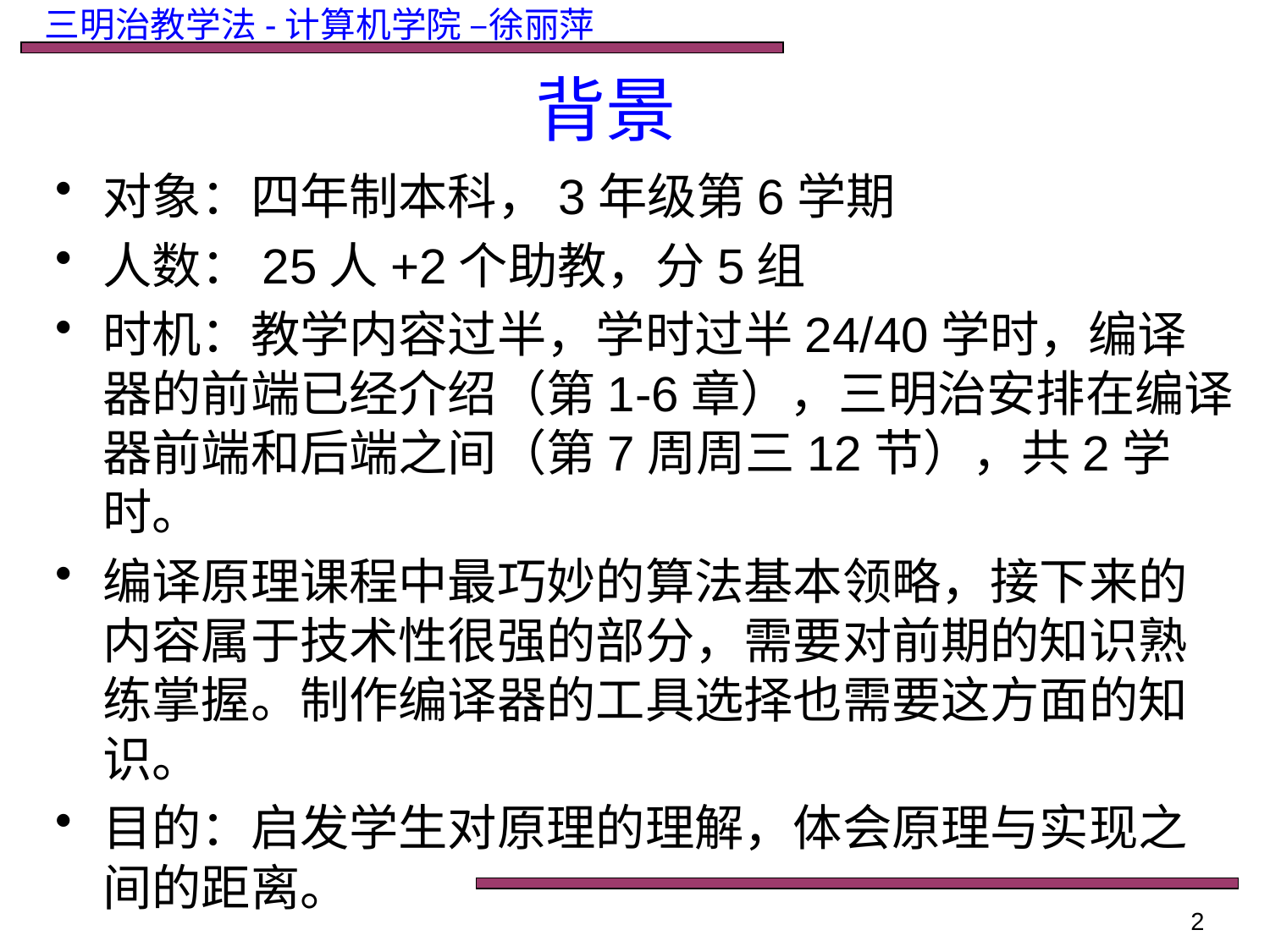

背景

对象：四年制本科，3年级第6学期
人数：25人+2个助教，分5组
时机：教学内容过半，学时过半24/40学时，编译器的前端已经介绍（第1-6章），三明治安排在编译器前端和后端之间（第7周周三12节），共2学时。
编译原理课程中最巧妙的算法基本领略，接下来的内容属于技术性很强的部分，需要对前期的知识熟练掌握。制作编译器的工具选择也需要这方面的知识。
目的：启发学生对原理的理解，体会原理与实现之间的距离。
2